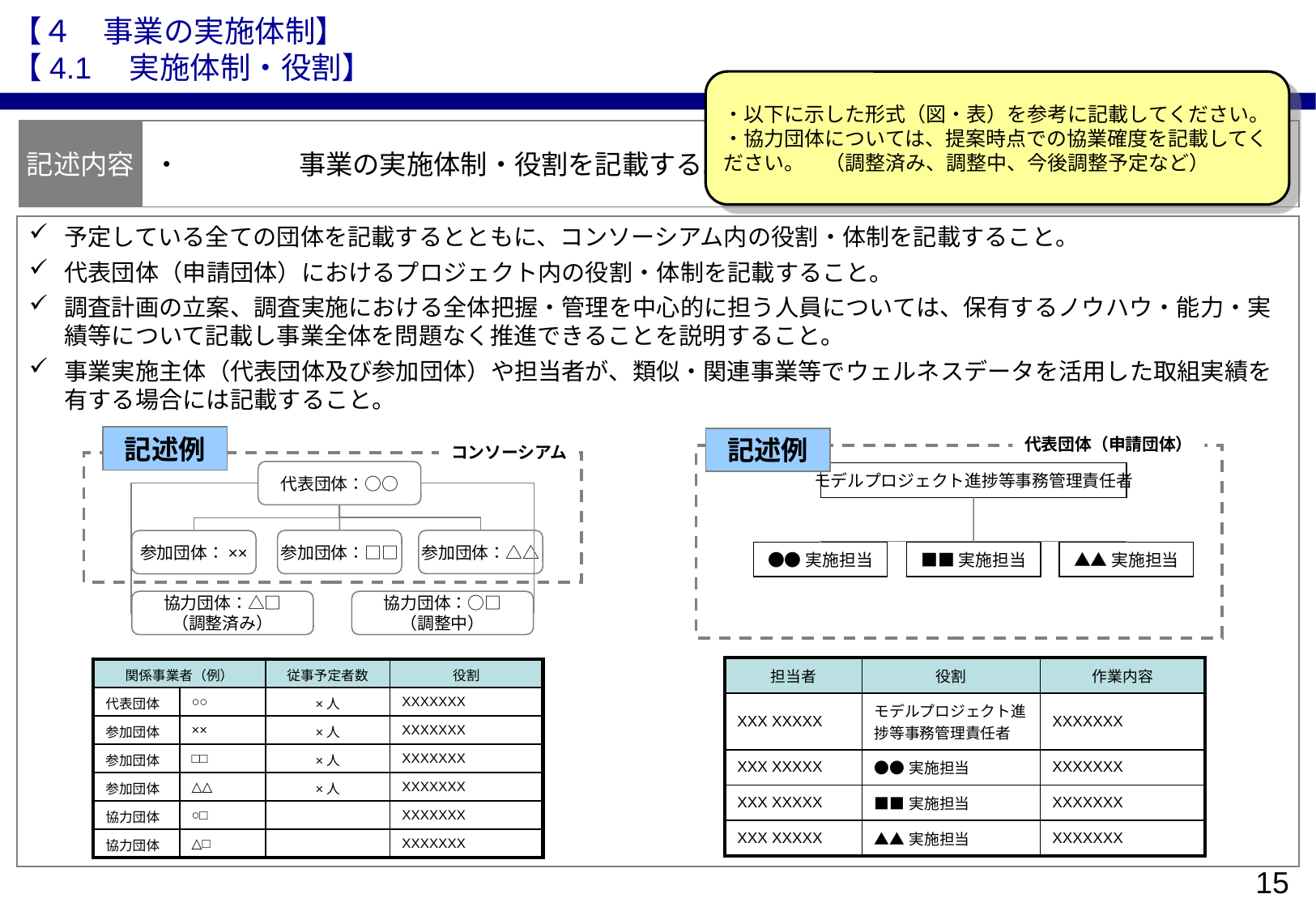

【４　事業の実施体制】
【4.1　実施体制・役割】
・以下に示した形式（図・表）を参考に記載してください。
・協力団体については、提案時点での協業確度を記載してください。　（調整済み、調整中、今後調整予定など）
記述内容
・	事業の実施体制・役割を記載する。
予定している全ての団体を記載するとともに、コンソーシアム内の役割・体制を記載すること。
代表団体（申請団体）におけるプロジェクト内の役割・体制を記載すること。
調査計画の立案、調査実施における全体把握・管理を中心的に担う人員については、保有するノウハウ・能力・実績等について記載し事業全体を問題なく推進できることを説明すること。
事業実施主体（代表団体及び参加団体）や担当者が、類似・関連事業等でウェルネスデータを活用した取組実績を有する場合には記載すること。
記述例

記述例

代表団体（申請団体）
コンソーシアム

代表団体：○○

モデルプロジェクト進捗等事務管理責任者
参加団体：□□
参加団体：△△
参加団体：××
●●実施担当
■■実施担当
▲▲実施担当
協力団体：△□
（調整済み）
協力団体：○□
（調整中）
| 担当者 | 役割 | 作業内容 |
| --- | --- | --- |
| XXX XXXXX | モデルプロジェクト進捗等事務管理責任者 | XXXXXXX |
| XXX XXXXX | ●●実施担当 | XXXXXXX |
| XXX XXXXX | ■■実施担当 | XXXXXXX |
| XXX XXXXX | ▲▲実施担当 | XXXXXXX |
| 関係事業者（例） |  | 従事予定者数 | 役割 |
| --- | --- | --- | --- |
| 代表団体 | ○○ | ×人 | XXXXXXX |
| 参加団体 | ×× | ×人 | XXXXXXX |
| 参加団体 | □□ | ×人 | XXXXXXX |
| 参加団体 | △△ | ×人 | XXXXXXX |
| 協力団体 | ○□ |  | XXXXXXX |
| 協力団体 | △□ |  | XXXXXXX |